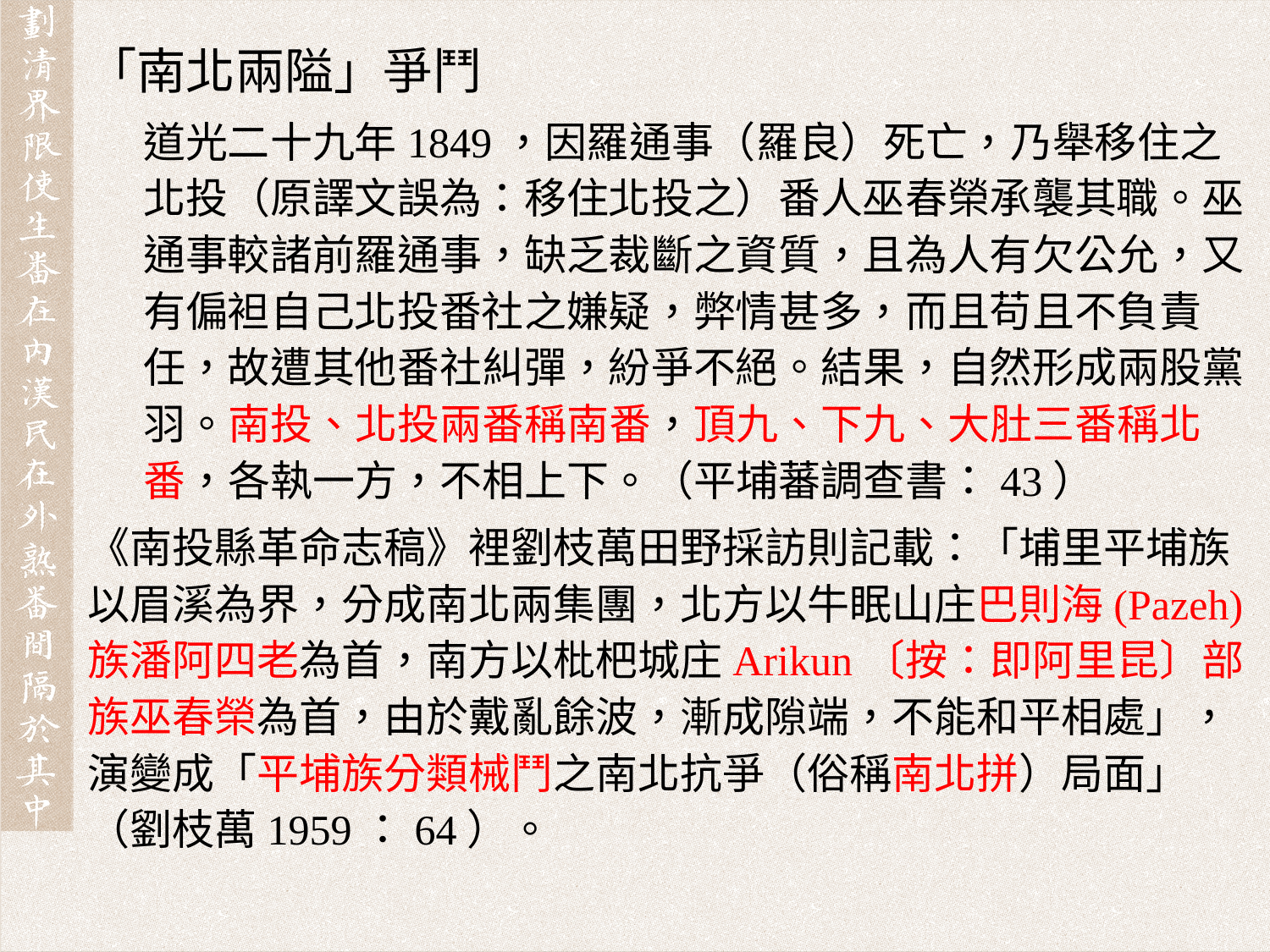

「南北兩隘」爭鬥
道光二十九年1849，因羅通事（羅良）死亡，乃舉移住之北投（原譯文誤為：移住北投之）番人巫春榮承襲其職。巫通事較諸前羅通事，缺乏裁斷之資質，且為人有欠公允，又有偏袒自己北投番社之嫌疑，弊情甚多，而且苟且不負責任，故遭其他番社糾彈，紛爭不絕。結果，自然形成兩股黨羽。南投、北投兩番稱南番，頂九、下九、大肚三番稱北番，各執一方，不相上下。（平埔蕃調查書：43）
《南投縣革命志稿》裡劉枝萬田野採訪則記載：「埔里平埔族以眉溪為界，分成南北兩集團，北方以牛眠山庄巴則海(Pazeh)族潘阿四老為首，南方以枇杷城庄Arikun〔按：即阿里昆〕部族巫春榮為首，由於戴亂餘波，漸成隙端，不能和平相處」，演變成「平埔族分類械鬥之南北抗爭（俗稱南北拼）局面」（劉枝萬1959：64）。